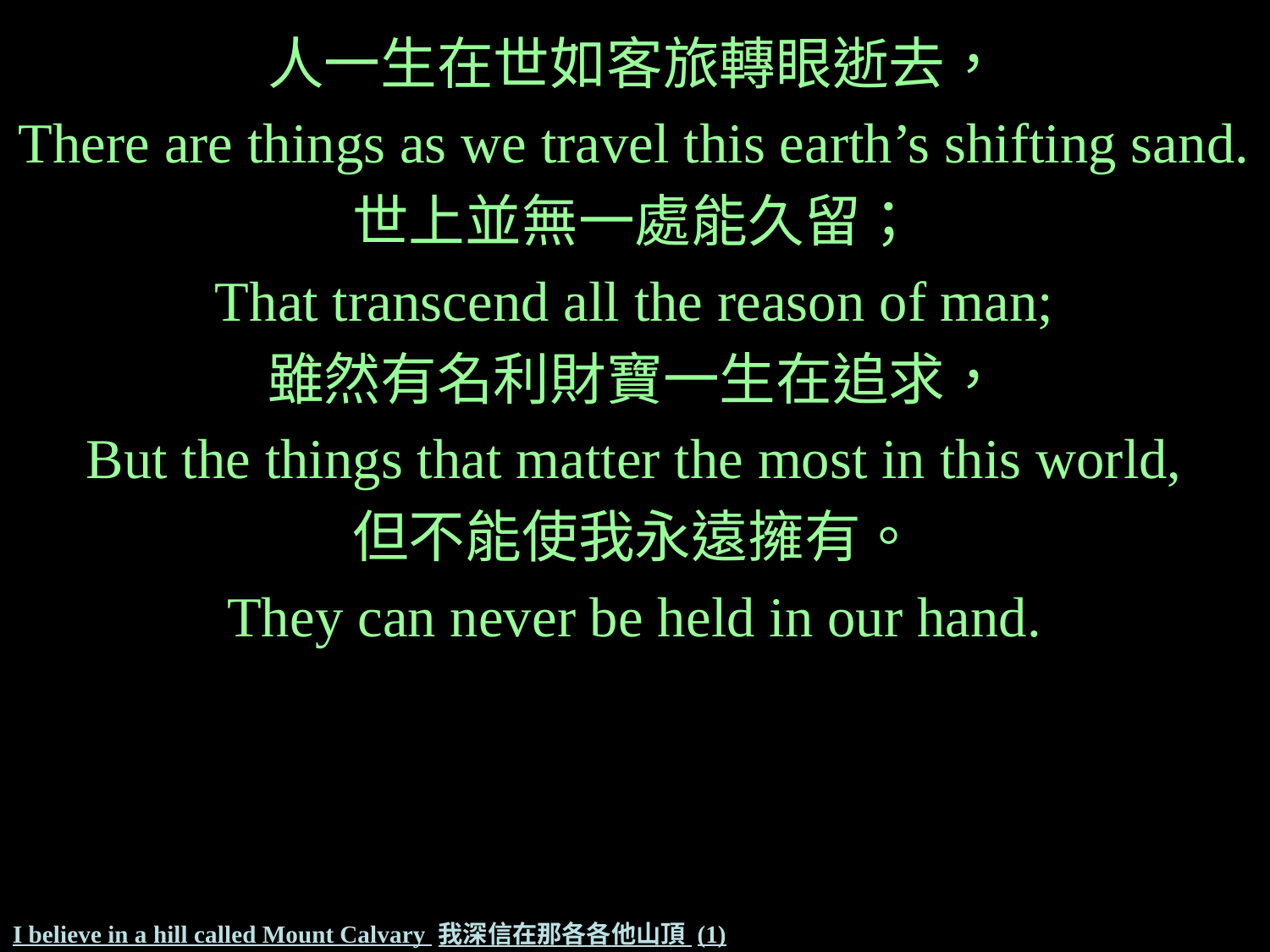

人一生在世如客旅轉眼逝去，
There are things as we travel this earth’s shifting sand.
世上並無一處能久留；
That transcend all the reason of man;
雖然有名利財寶一生在追求，
But the things that matter the most in this world,
但不能使我永遠擁有。
They can never be held in our hand.
# I believe in a hill called Mount Calvary 我深信在那各各他山頂 (1)